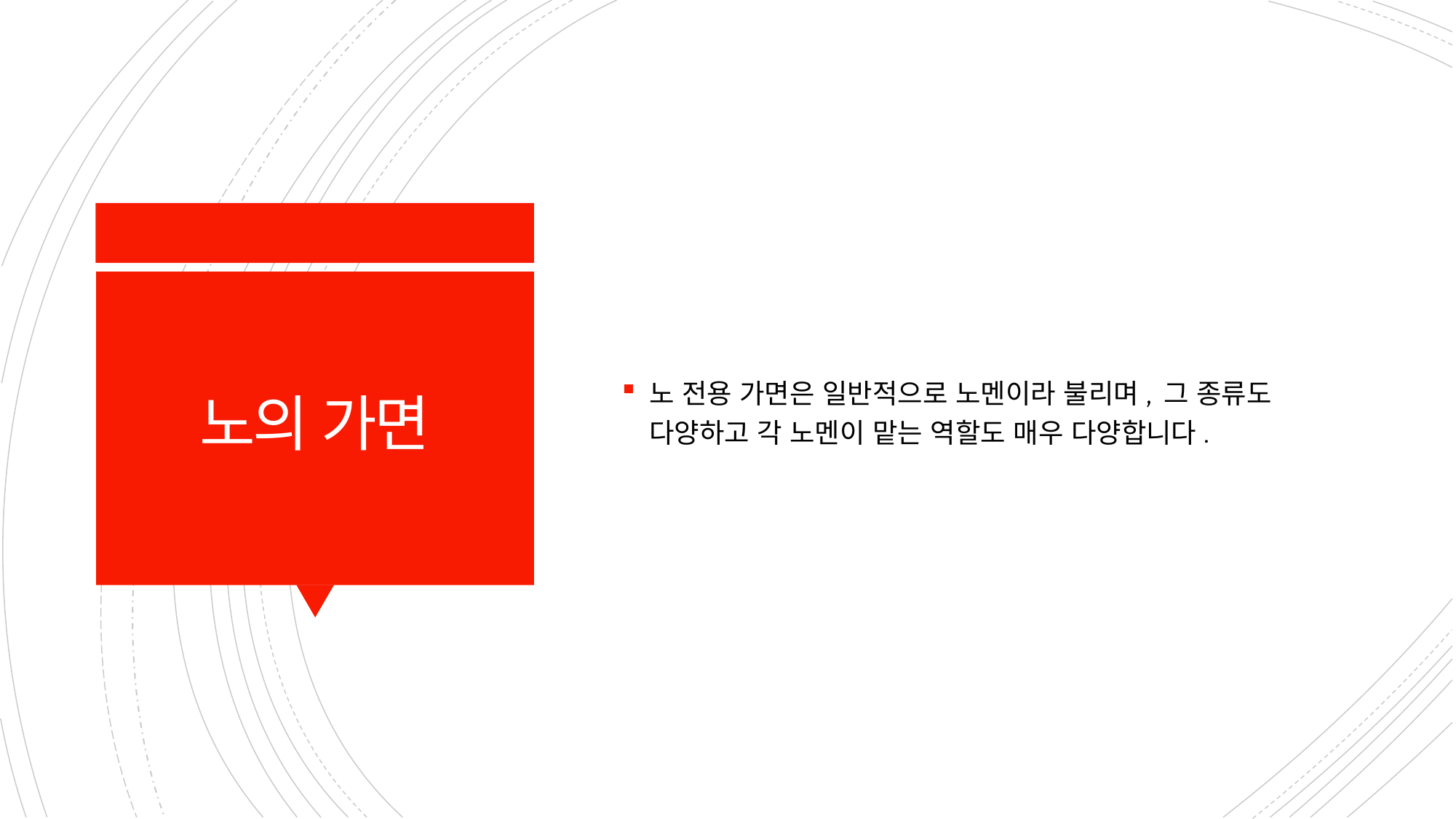

노 전용 가면은 일반적으로 노멘이라 불리며, 그 종류도 다양하고 각 노멘이 맡는 역할도 매우 다양합니다.
# 노의 가면